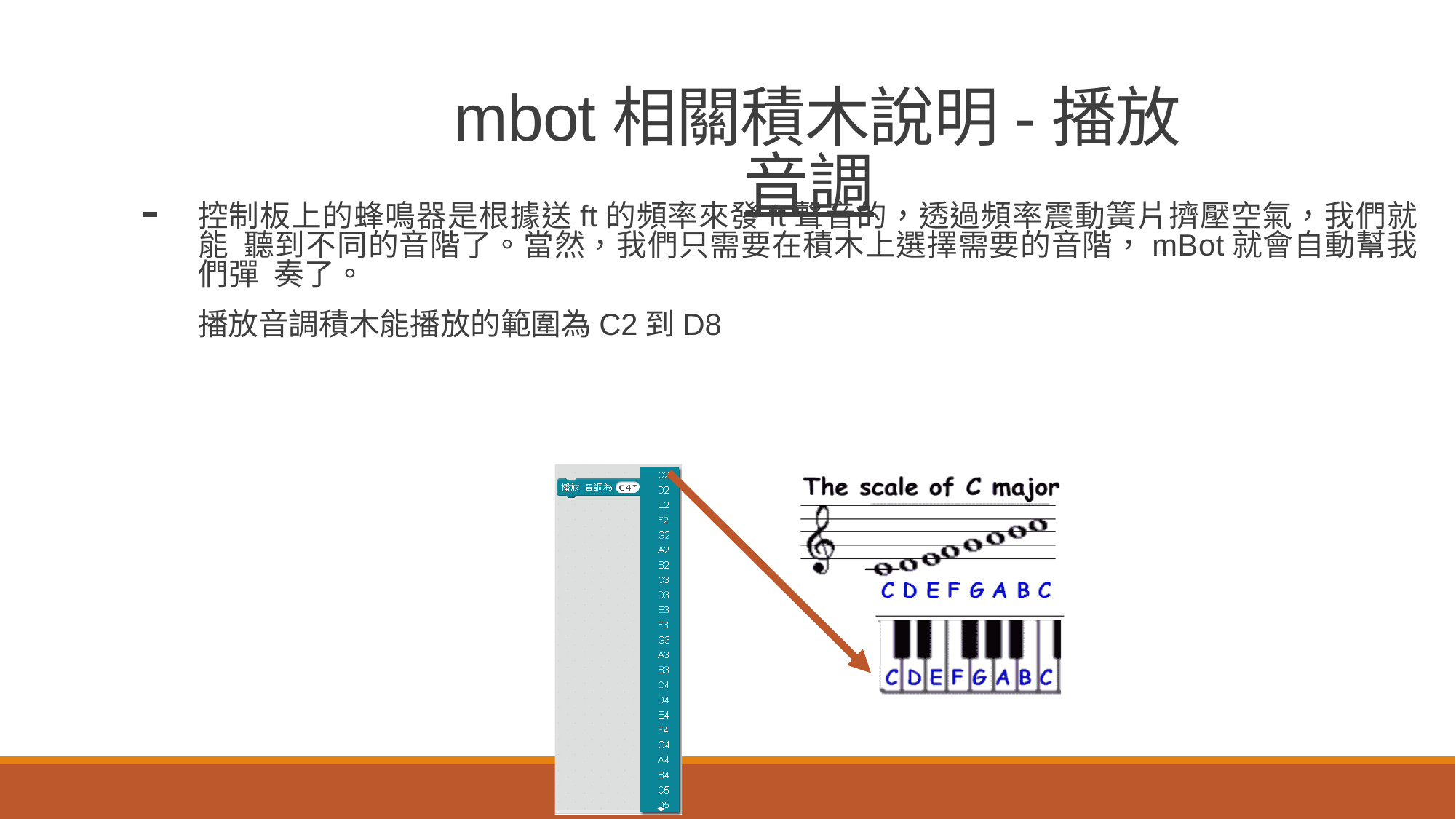

# mbot相關積木說明-播放
 	音調
控制板上的蜂鳴器是根據送ft的頻率來發ft聲音的，透過頻率震動簧片擠壓空氣，我們就能  聽到不同的音階了。當然，我們只需要在積木上選擇需要的音階，mBot就會自動幫我們彈  奏了。
播放音調積木能播放的範圍為C2到D8